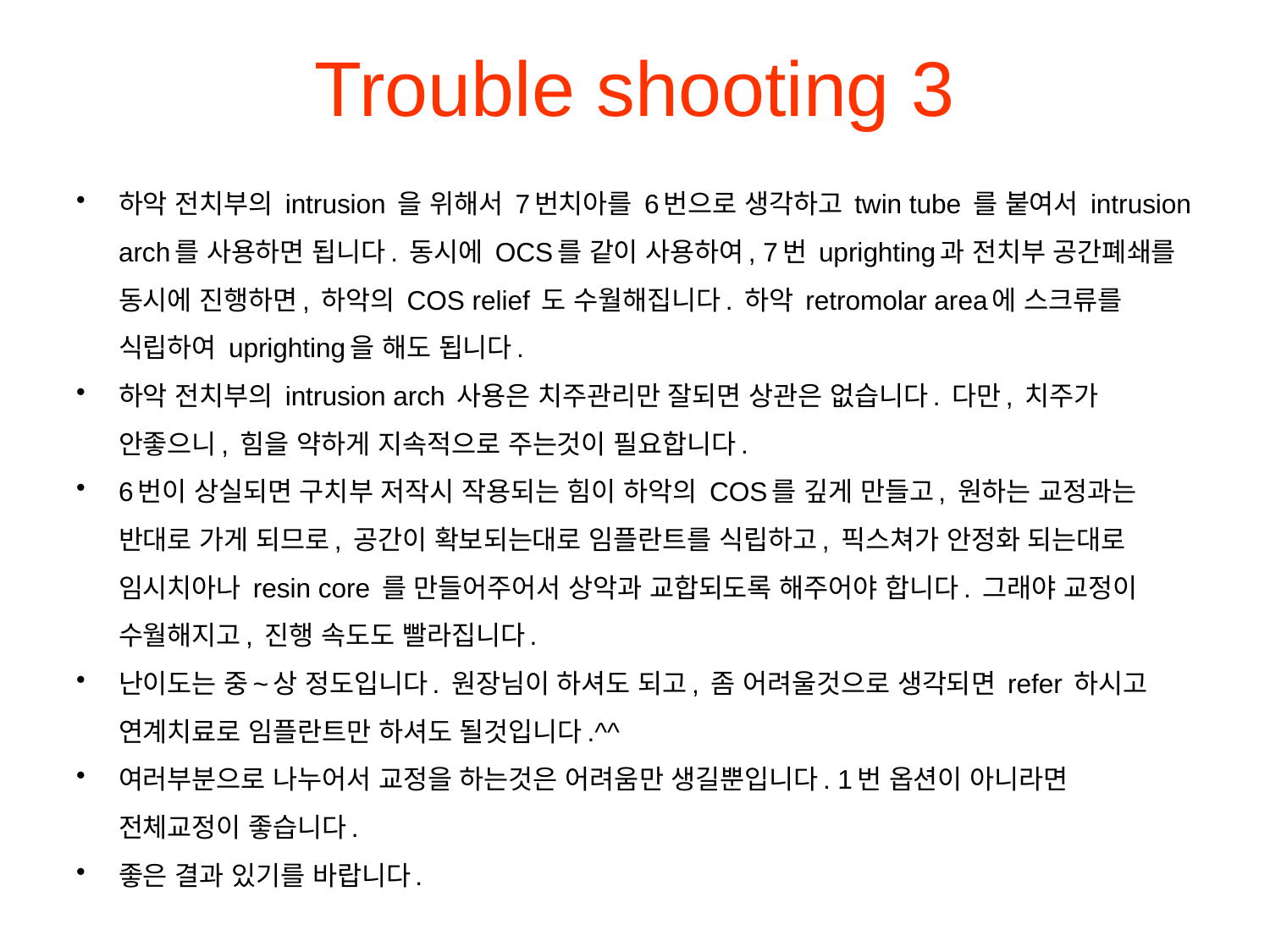

# Trouble shooting 3
하악 전치부의 intrusion 을 위해서 7번치아를 6번으로 생각하고 twin tube 를 붙여서 intrusion arch를 사용하면 됩니다. 동시에 OCS를 같이 사용하여, 7번 uprighting과 전치부 공간폐쇄를 동시에 진행하면, 하악의 COS relief 도 수월해집니다. 하악 retromolar area에 스크류를 식립하여 uprighting을 해도 됩니다.
하악 전치부의 intrusion arch 사용은 치주관리만 잘되면 상관은 없습니다. 다만, 치주가 안좋으니, 힘을 약하게 지속적으로 주는것이 필요합니다.
6번이 상실되면 구치부 저작시 작용되는 힘이 하악의 COS를 깊게 만들고, 원하는 교정과는 반대로 가게 되므로, 공간이 확보되는대로 임플란트를 식립하고, 픽스쳐가 안정화 되는대로 임시치아나 resin core 를 만들어주어서 상악과 교합되도록 해주어야 합니다. 그래야 교정이 수월해지고, 진행 속도도 빨라집니다.
난이도는 중~상 정도입니다. 원장님이 하셔도 되고, 좀 어려울것으로 생각되면 refer 하시고 연계치료로 임플란트만 하셔도 될것입니다.^^
여러부분으로 나누어서 교정을 하는것은 어려움만 생길뿐입니다. 1번 옵션이 아니라면 전체교정이 좋습니다.
좋은 결과 있기를 바랍니다.